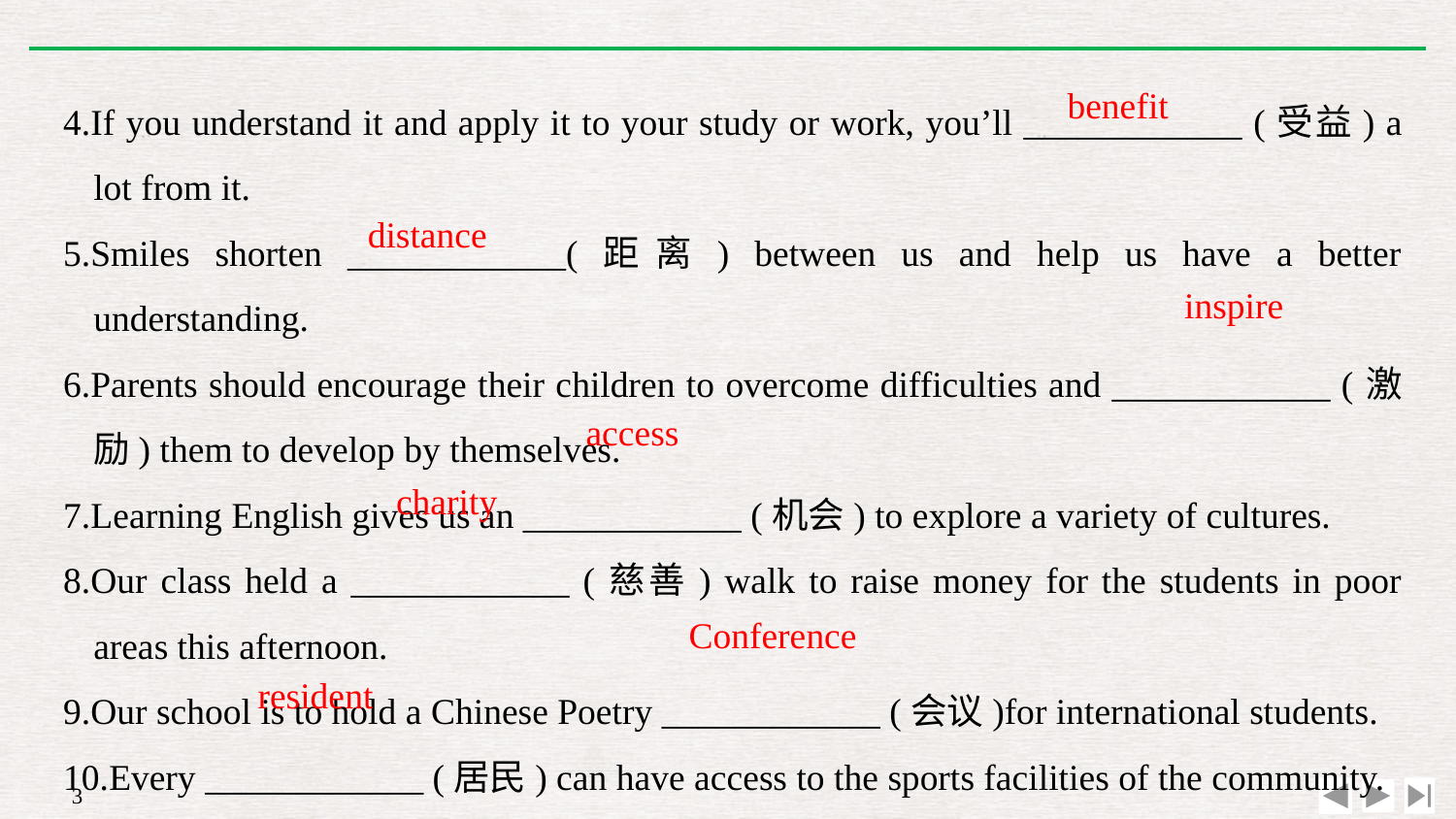

4.If you understand it and apply it to your study or work, you’ll ____________ (受益) a lot from it.
5.Smiles shorten ____________(距离) between us and help us have a better understanding.
6.Parents should encourage their children to overcome difficulties and ____________ (激励) them to develop by themselves.
7.Learning English gives us an ____________ (机会) to explore a variety of cultures.
8.Our class held a ____________ (慈善) walk to raise money for the students in poor areas this afternoon.
9.Our school is to hold a Chinese Poetry ____________ (会议)for international students.
10.Every ____________ (居民) can have access to the sports facilities of the community.
benefit
distance
inspire
access
charity
Conference
resident